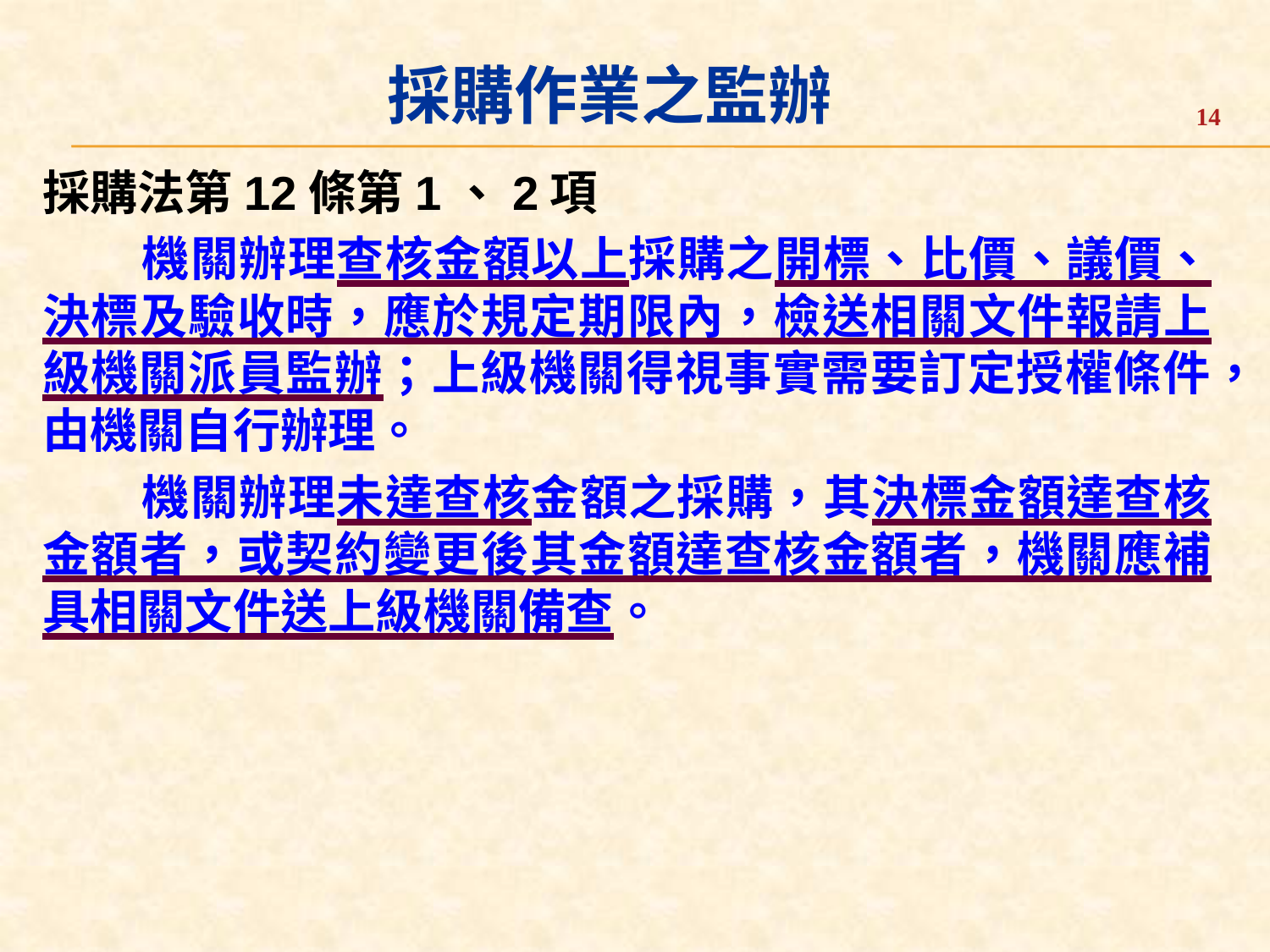

採購作業之監辦
14
採購法第12條第1、2項
機關辦理查核金額以上採購之開標、比價、議價、決標及驗收時，應於規定期限內，檢送相關文件報請上級機關派員監辦；上級機關得視事實需要訂定授權條件，由機關自行辦理。
機關辦理未達查核金額之採購，其決標金額達查核金額者，或契約變更後其金額達查核金額者，機關應補具相關文件送上級機關備查。